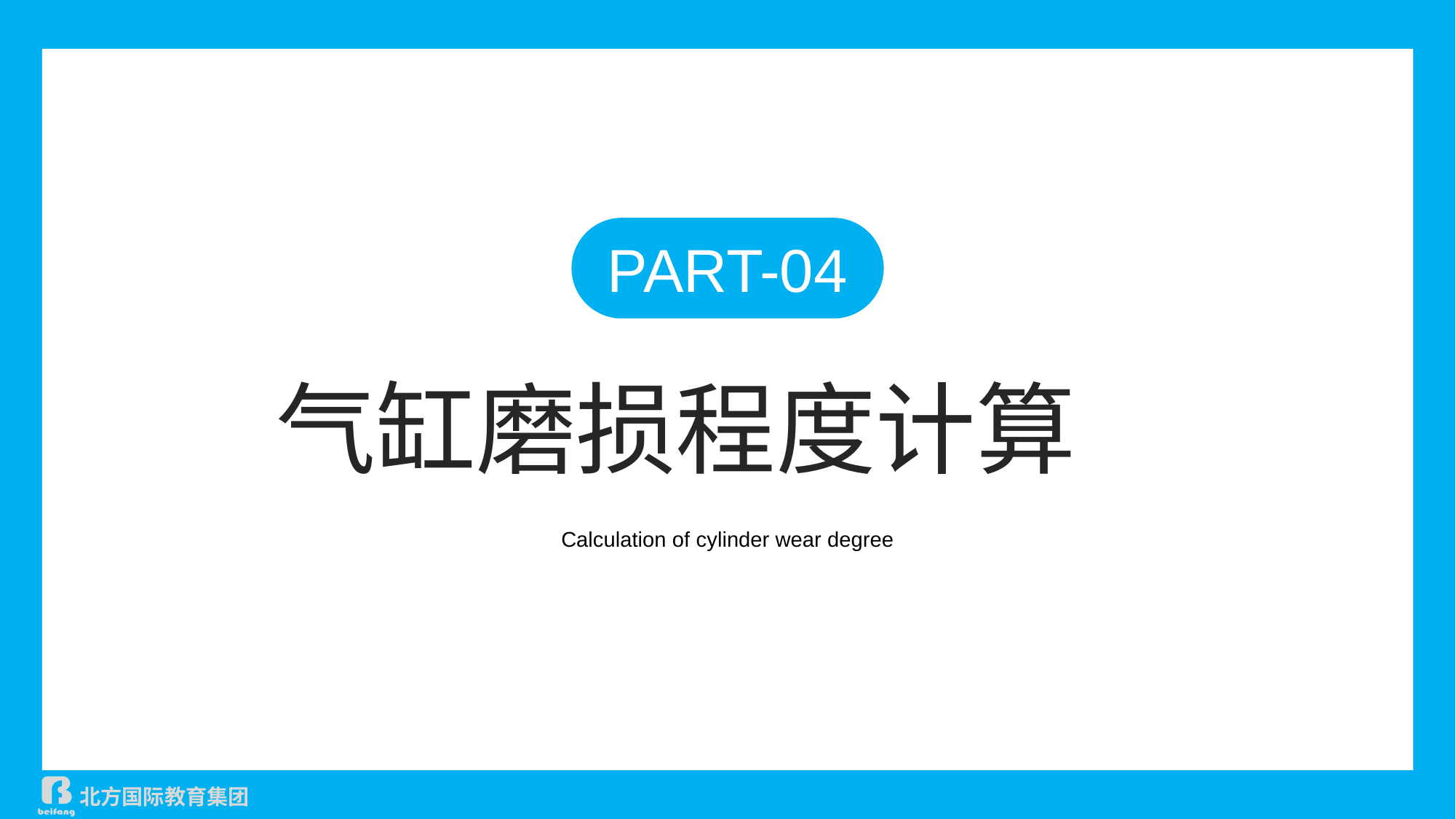

PART-04
气缸磨损程度计算
Calculation of cylinder wear degree